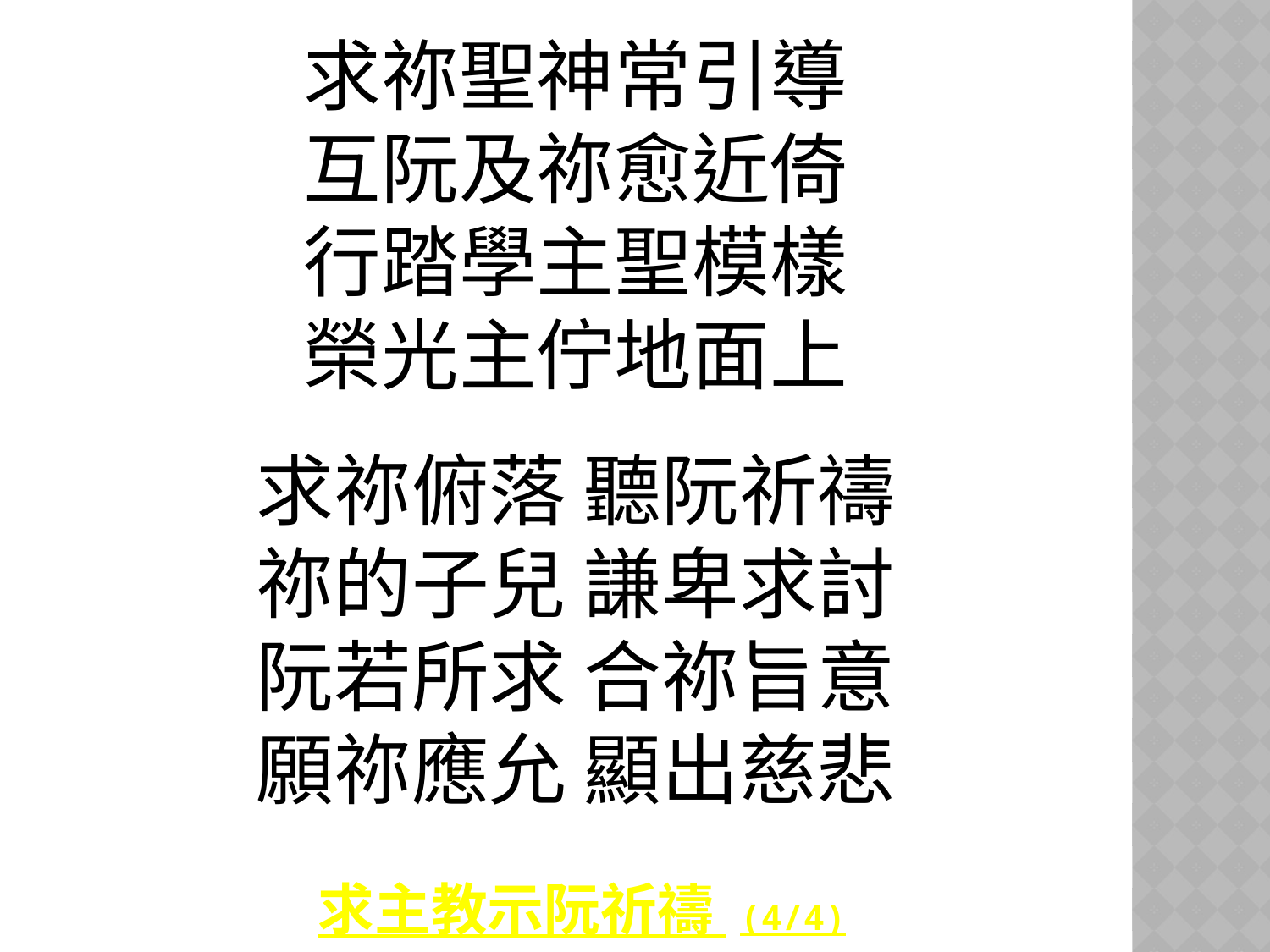

求祢聖神常引導
互阮及祢愈近倚
行踏學主聖模樣
榮光主佇地面上

求祢俯落 聽阮祈禱
祢的子兒 謙卑求討
阮若所求 合祢旨意
願祢應允 顯出慈悲

# 求主教示阮祈禱 (4/4)